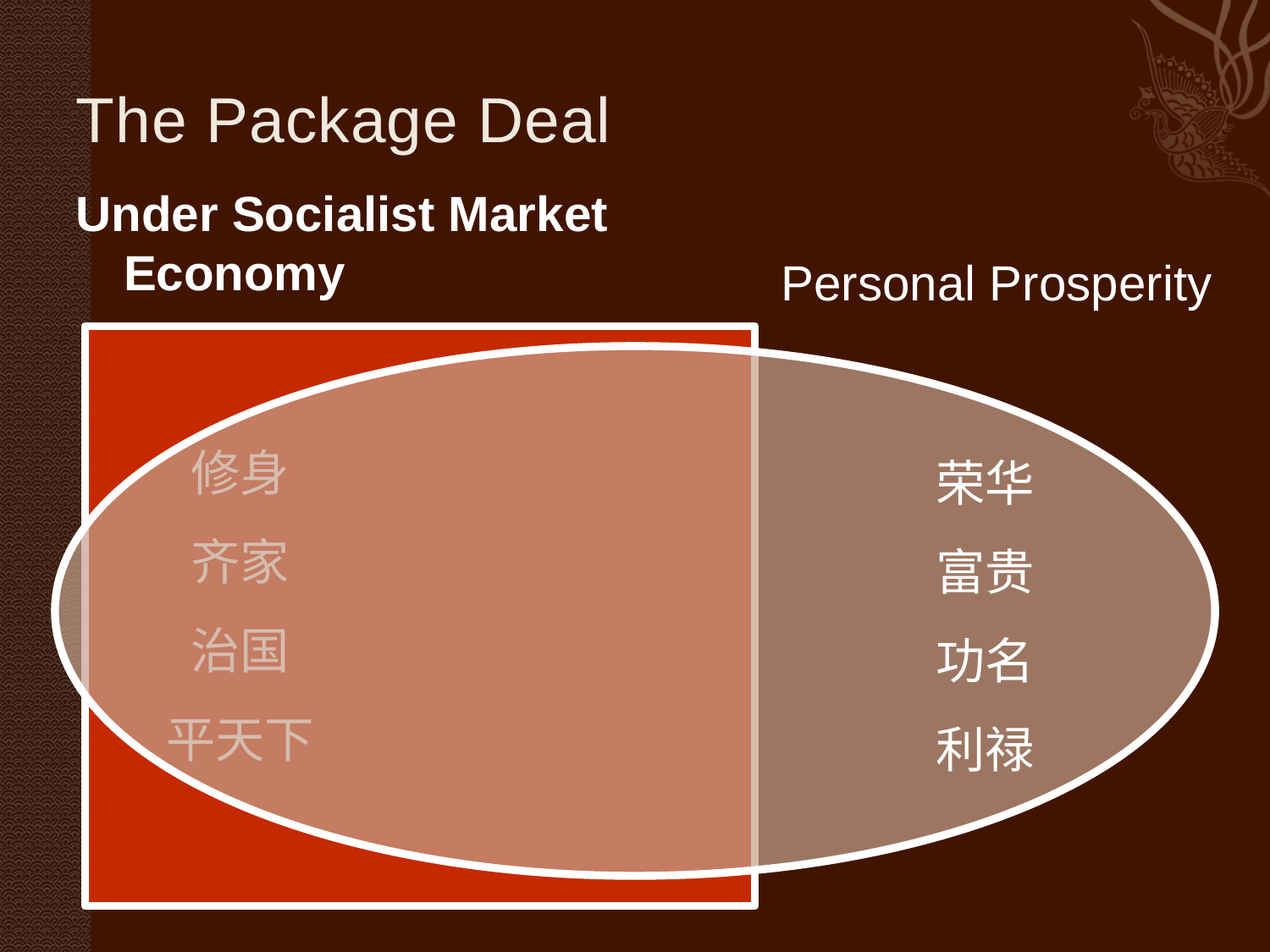

# The Package Deal
Under Socialist Market Economy

Personal Prosperity

修身
齐家
治国
平天下

荣华
富贵
功名
利禄